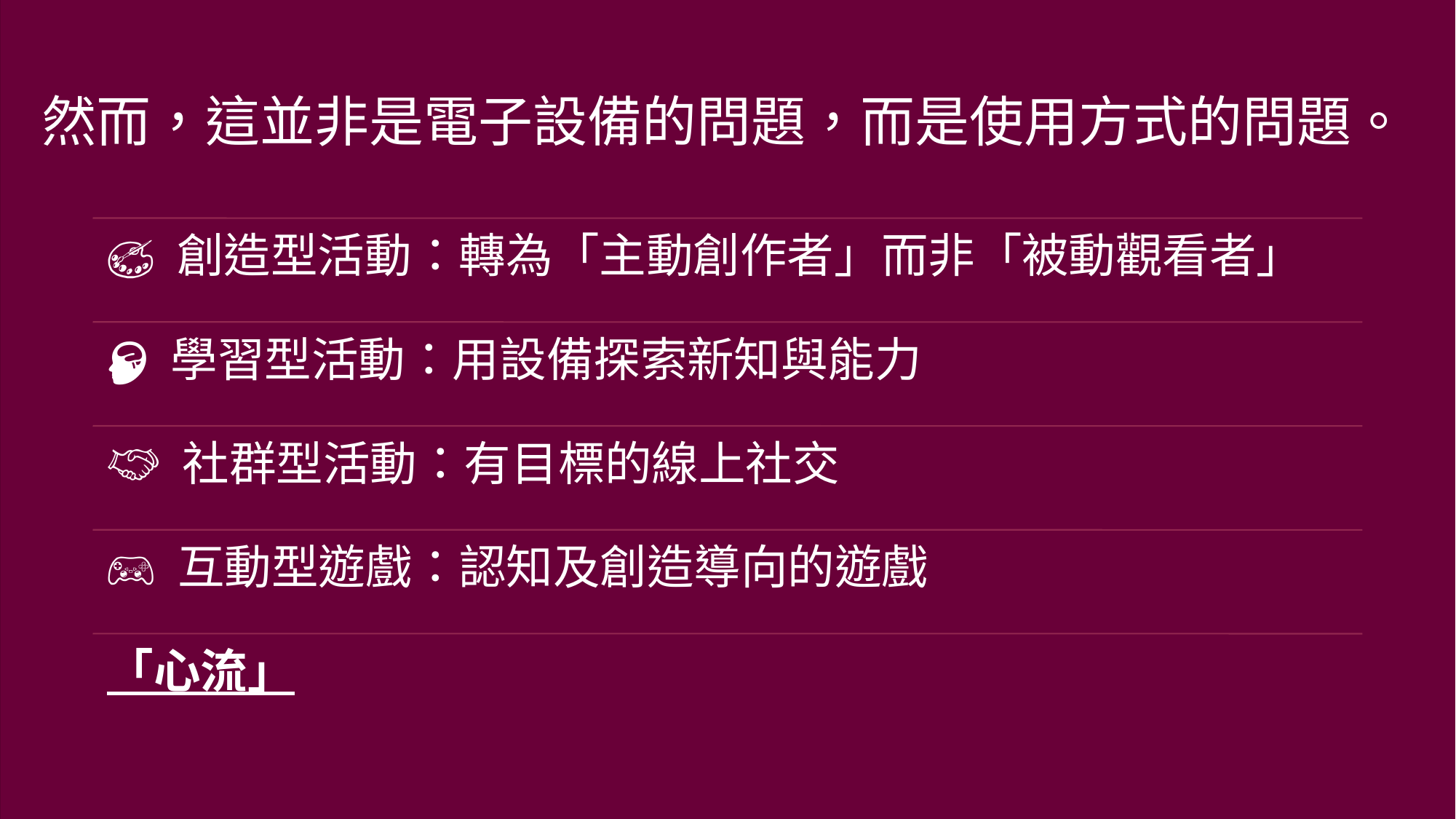

# 然而，這並非是電子設備的問題，而是使用方式的問題。
🎨 創造型活動：轉為「主動創作者」而非「被動觀看者」
🧠 學習型活動：用設備探索新知與能力
🤝 社群型活動：有目標的線上社交
🎮 互動型遊戲：認知及創造導向的遊戲
「心流」